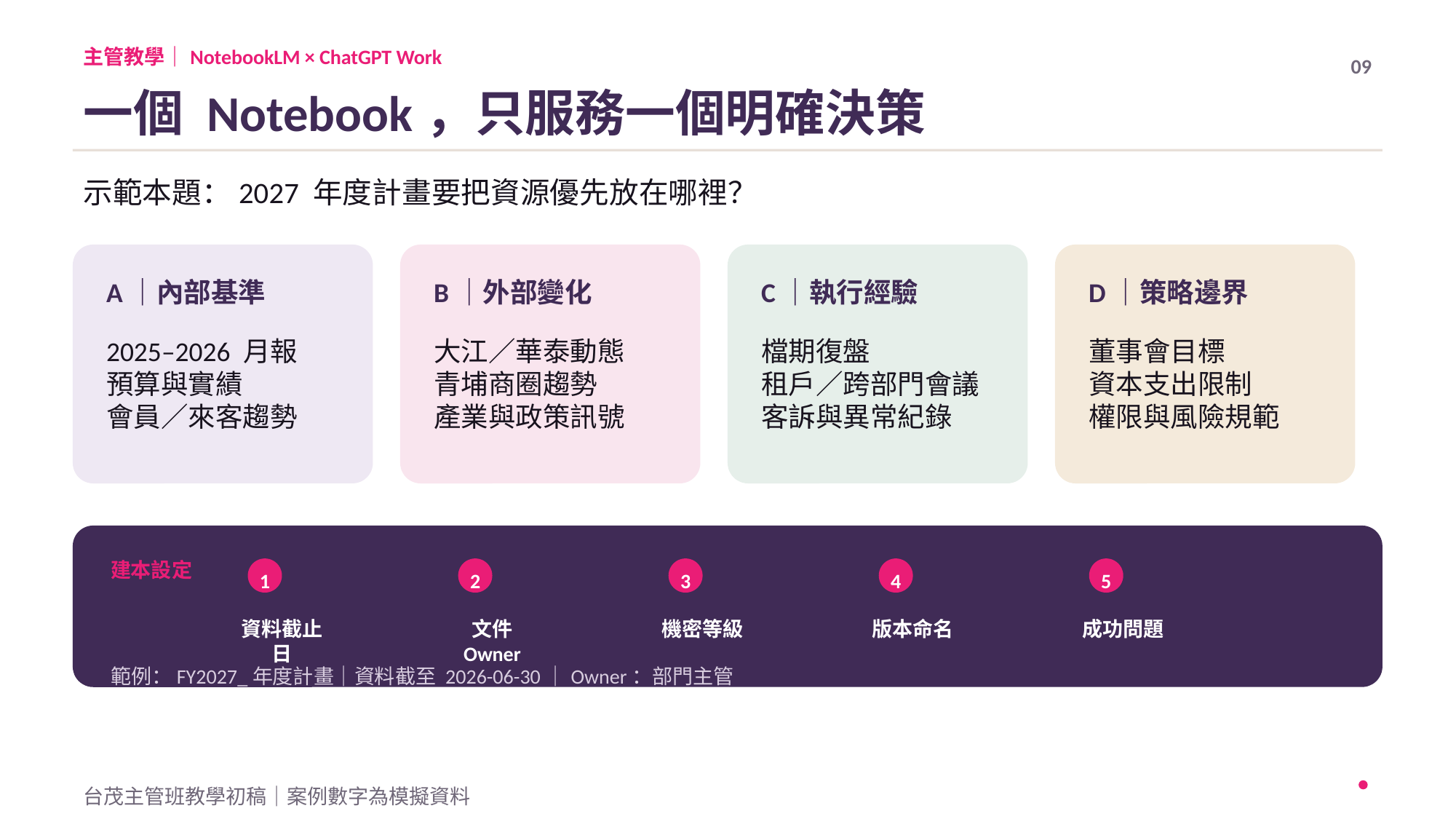

主管教學｜NotebookLM × ChatGPT Work
09
一個 Notebook，只服務一個明確決策

示範本題：2027 年度計畫要把資源優先放在哪裡？

A｜內部基準
B｜外部變化
C｜執行經驗
D｜策略邊界
2025–2026 月報
預算與實績
會員／來客趨勢
大江／華泰動態
青埔商圈趨勢
產業與政策訊號
檔期復盤
租戶／跨部門會議
客訴與異常紀錄
董事會目標
資本支出限制
權限與風險規範

建本設定

1
2
3
4
5
資料截止日
文件 Owner
機密等級
版本命名
成功問題
範例：FY2027_年度計畫｜資料截至 2026-06-30｜Owner：部門主管
台茂主管班教學初稿｜案例數字為模擬資料